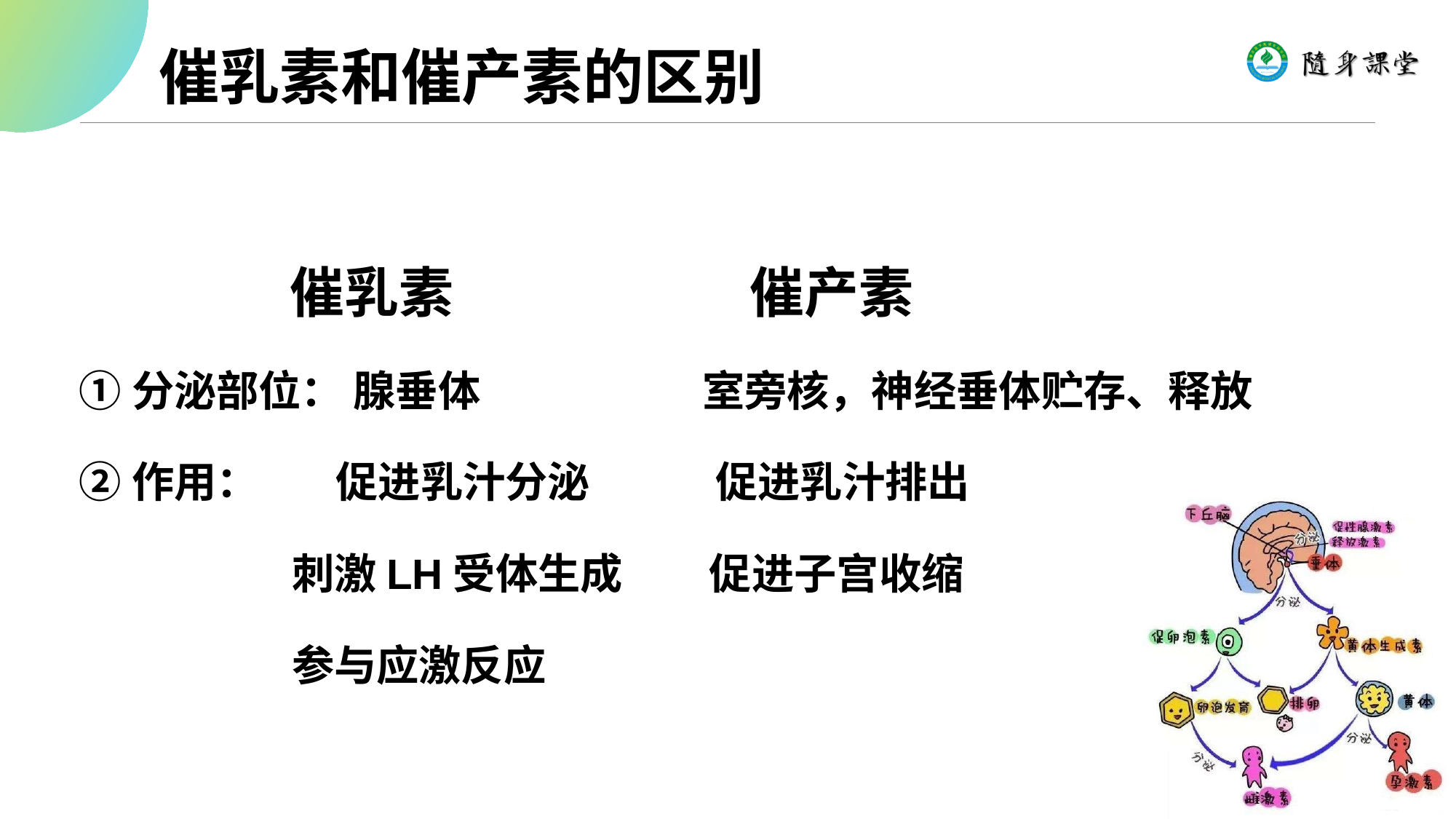

催乳素和催产素的区别

                催乳素                        催产素
①分泌部位： 腺垂体                       室旁核，神经垂体贮存、释放
②作用：        促进乳汁分泌             促进乳汁排出
                     刺激LH受体生成         促进子宫收缩
                     参与应激反应